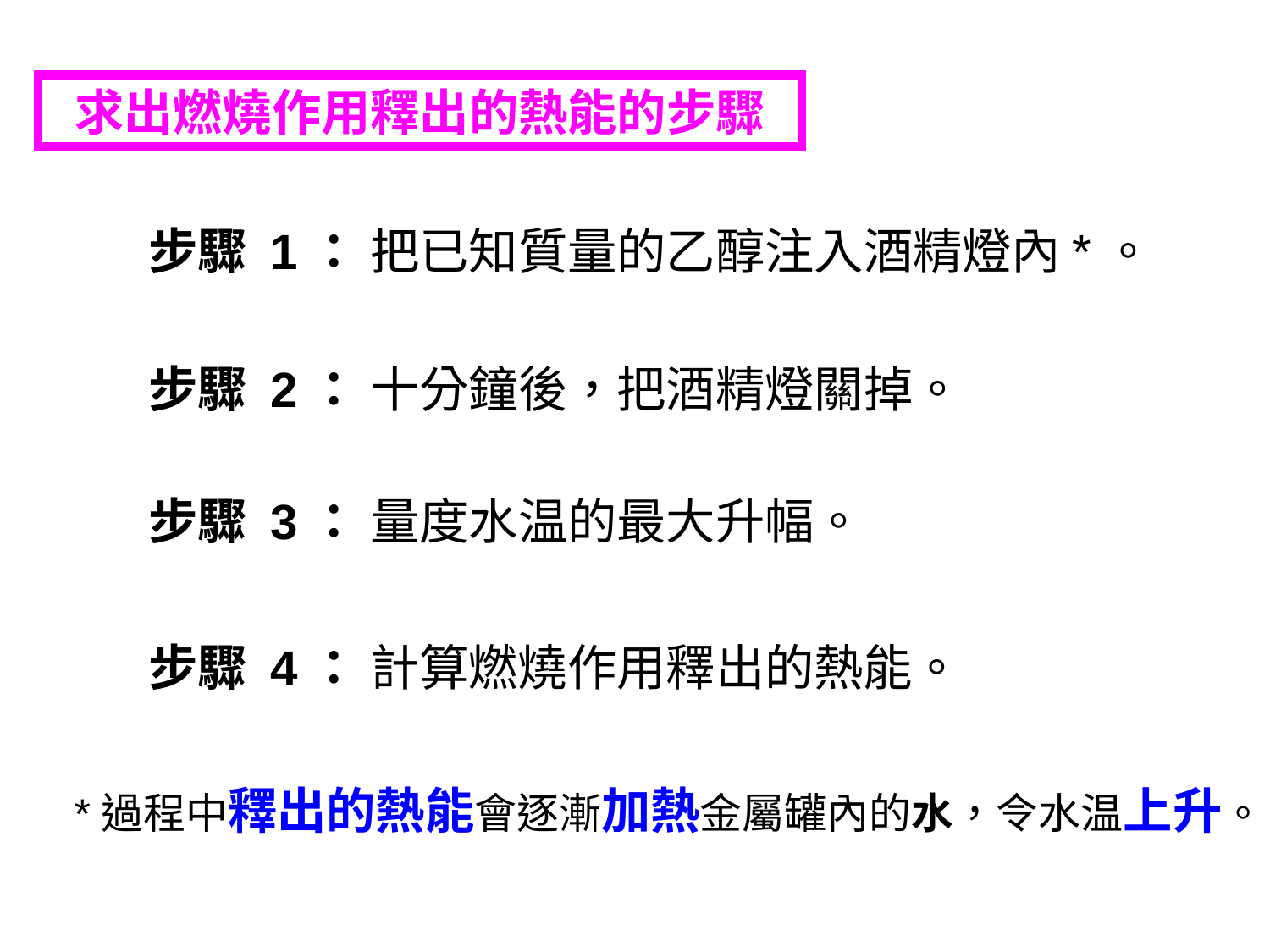

求出燃燒作用釋出的熱能的步驟
步驟 1： 把已知質量的乙醇注入酒精燈內*。
步驟 2： 十分鐘後，把酒精燈關掉。
步驟 3： 量度水温的最大升幅。
步驟 4： 計算燃燒作用釋出的熱能。
*過程中釋出的熱能會逐漸加熱金屬罐內的水，令水温上升。